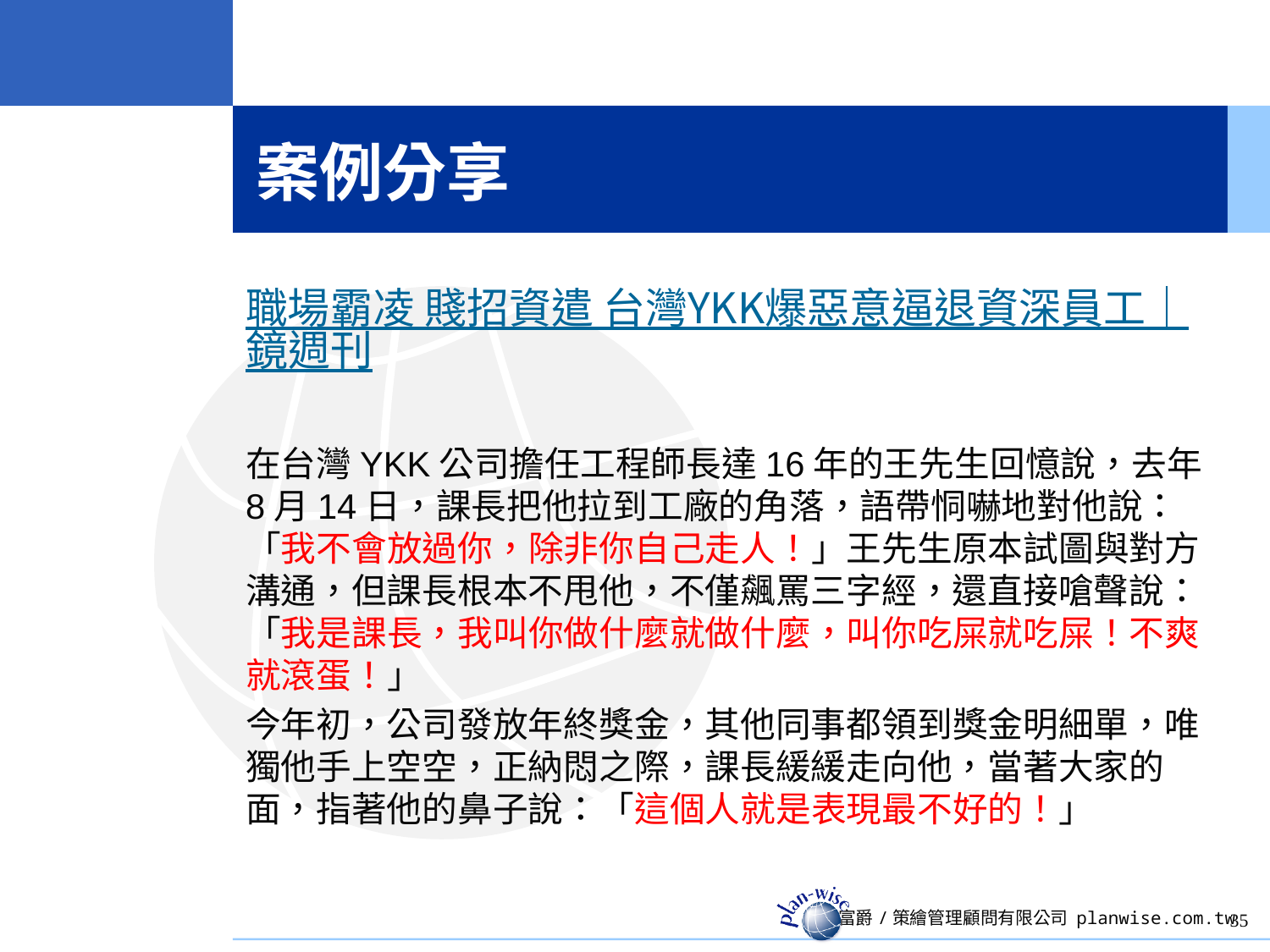

# 案例分享
職場霸凌 賤招資遣 台灣YKK爆惡意逼退資深員工｜鏡週刊

在台灣YKK公司擔任工程師長達16年的王先生回憶說，去年8月14日，課長把他拉到工廠的角落，語帶恫嚇地對他說：「我不會放過你，除非你自己走人！」王先生原本試圖與對方溝通，但課長根本不甩他，不僅飆罵三字經，還直接嗆聲說：「我是課長，我叫你做什麼就做什麼，叫你吃屎就吃屎！不爽就滾蛋！」
今年初，公司發放年終獎金，其他同事都領到獎金明細單，唯獨他手上空空，正納悶之際，課長緩緩走向他，當著大家的面，指著他的鼻子說：「這個人就是表現最不好的！」

35